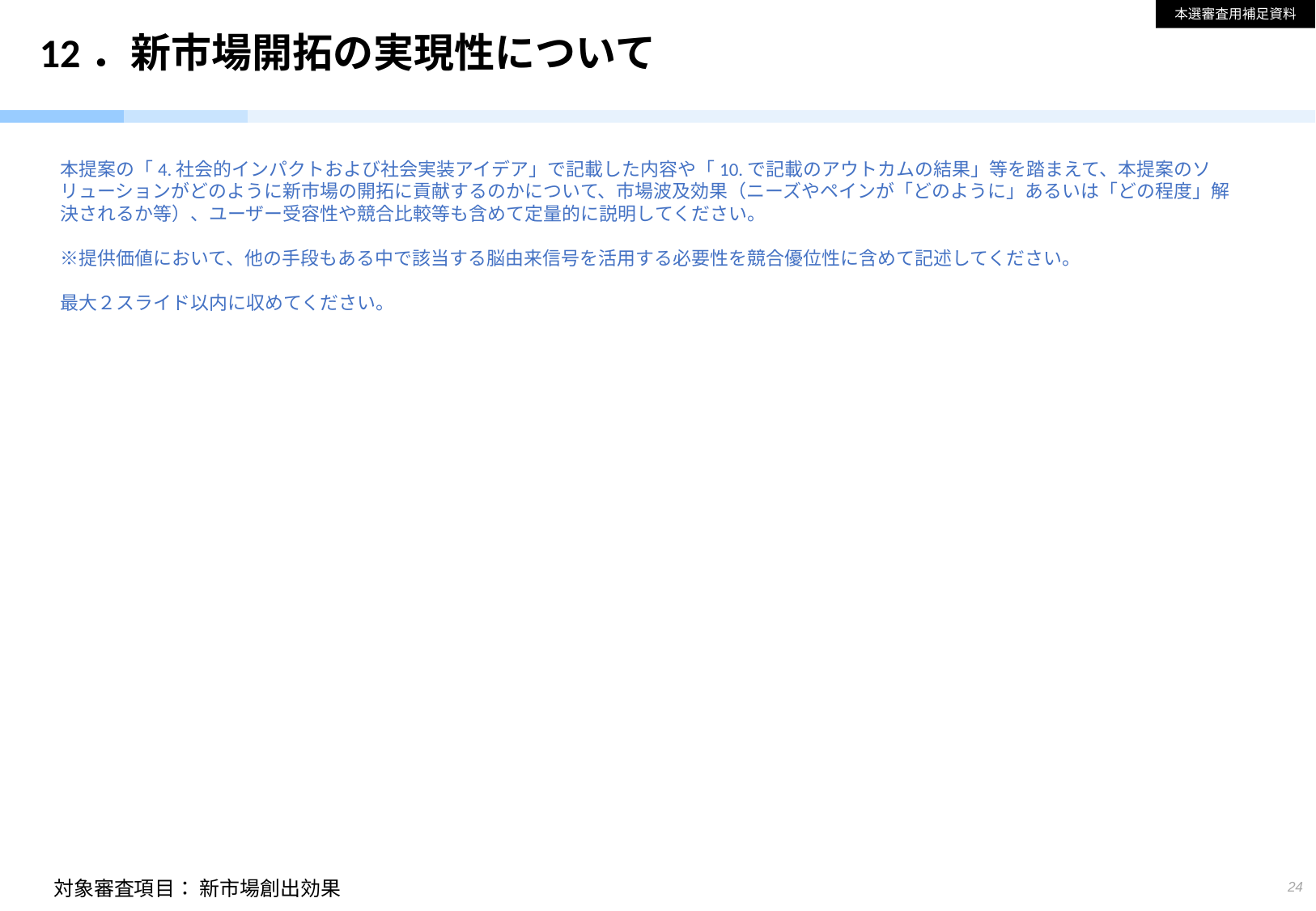

本選審査用補足資料
# 12．新市場開拓の実現性について
本提案の「4.社会的インパクトおよび社会実装アイデア」で記載した内容や「10.で記載のアウトカムの結果」等を踏まえて、本提案のソリューションがどのように新市場の開拓に貢献するのかについて、市場波及効果（ニーズやペインが「どのように」あるいは「どの程度」解決されるか等）、ユーザー受容性や競合比較等も含めて定量的に説明してください。
※提供価値において、他の手段もある中で該当する脳由来信号を活用する必要性を競合優位性に含めて記述してください。

最大２スライド以内に収めてください。
24
対象審査項目： 新市場創出効果